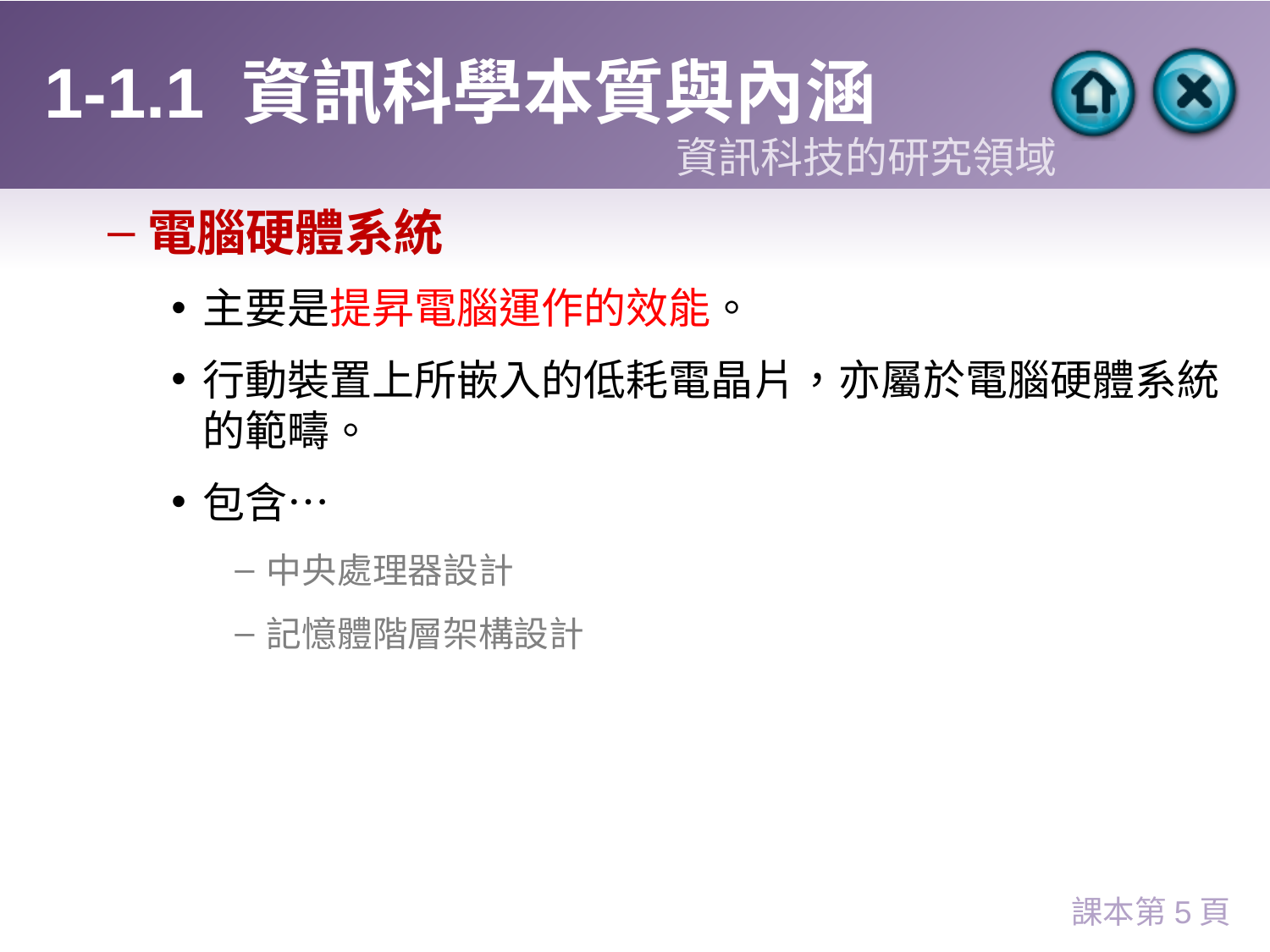

# 1-1.1 資訊科學本質與內涵
資訊科技的研究領域
電腦硬體系統
主要是提昇電腦運作的效能。
行動裝置上所嵌入的低耗電晶片，亦屬於電腦硬體系統的範疇。
包含…
中央處理器設計
記憶體階層架構設計
課本第5頁